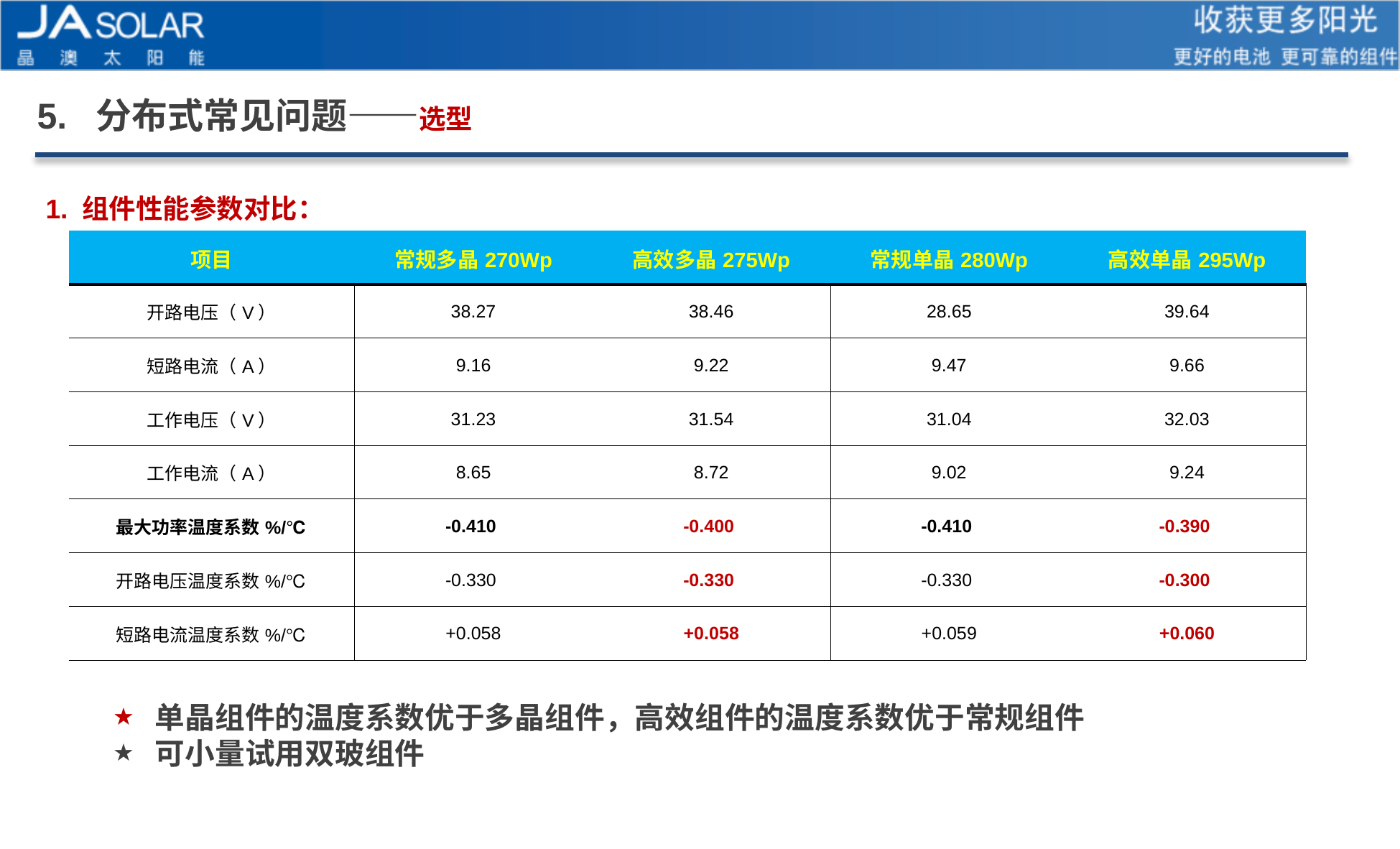

5.  分布式常见问题——选型
1. 组件性能参数对比：
| 项目 | 常规多晶270Wp | 高效多晶275Wp | 常规单晶280Wp | 高效单晶295Wp |
| --- | --- | --- | --- | --- |
| 开路电压（V） | 38.27 | 38.46 | 28.65 | 39.64 |
| 短路电流（A） | 9.16 | 9.22 | 9.47 | 9.66 |
| 工作电压（V） | 31.23 | 31.54 | 31.04 | 32.03 |
| 工作电流（A） | 8.65 | 8.72 | 9.02 | 9.24 |
| 最大功率温度系数%/℃ | -0.410 | -0.400 | -0.410 | -0.390 |
| 开路电压温度系数%/℃ | -0.330 | -0.330 | -0.330 | -0.300 |
| 短路电流温度系数%/℃ | +0.058 | +0.058 | +0.059 | +0.060 |
  单晶组件的温度系数优于多晶组件，高效组件的温度系数优于常规组件
  可小量试用双玻组件